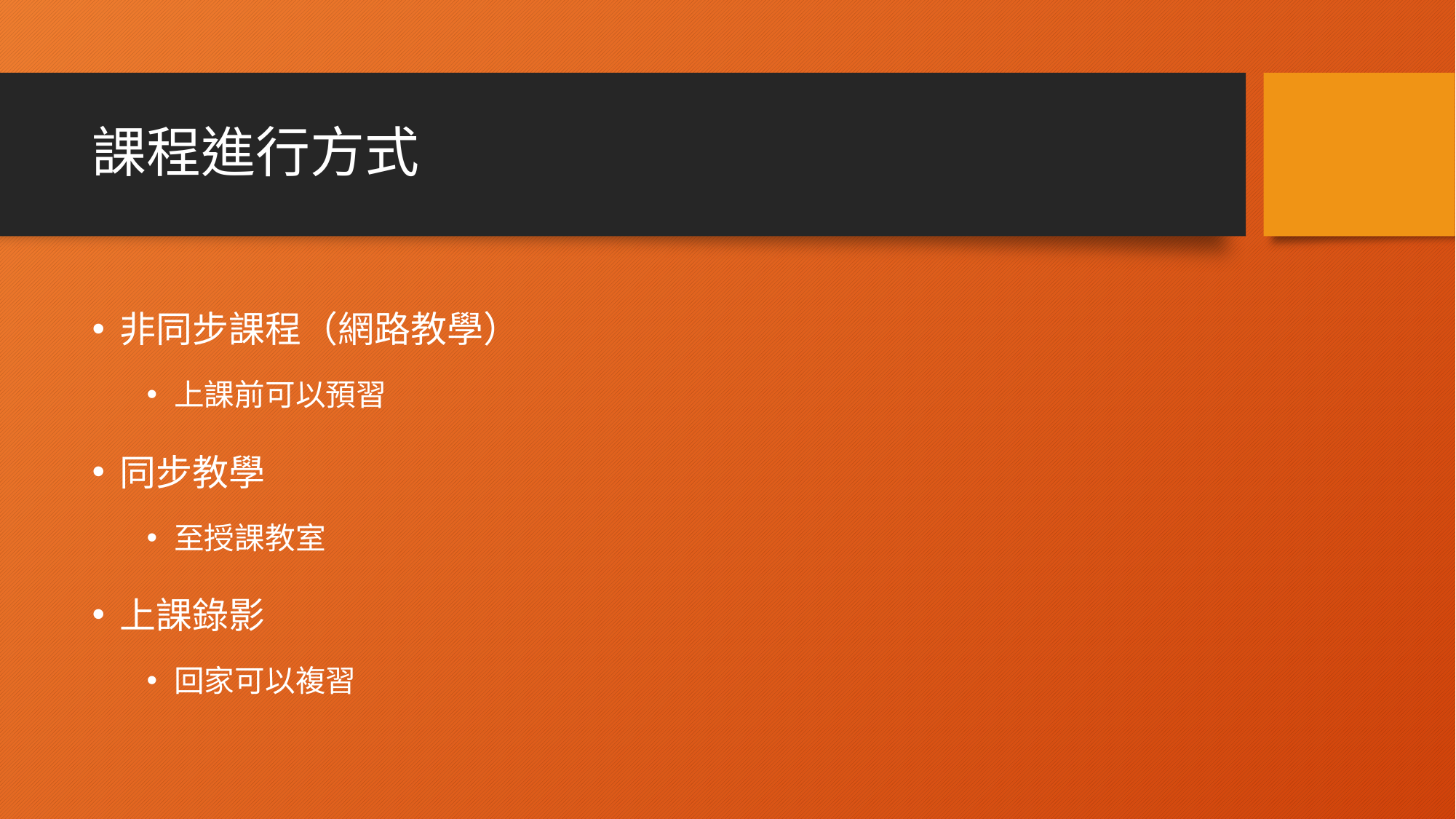

# 課程進行方式
非同步課程（網路教學）
上課前可以預習
同步教學
至授課教室
上課錄影
回家可以複習